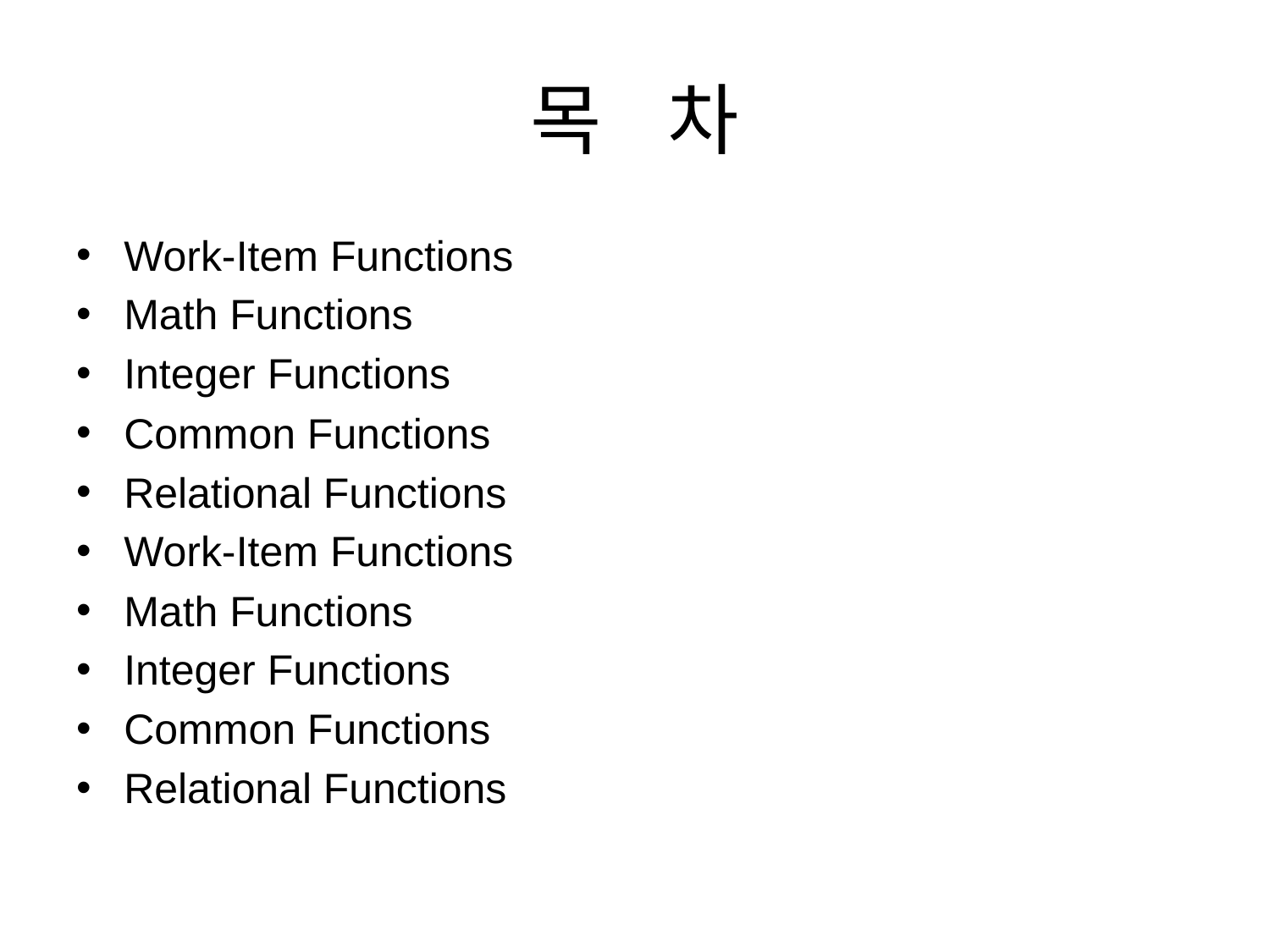

# 목   차
Work-Item Functions
Math Functions
Integer Functions
Common Functions
Relational Functions
Work-Item Functions
Math Functions
Integer Functions
Common Functions
Relational Functions